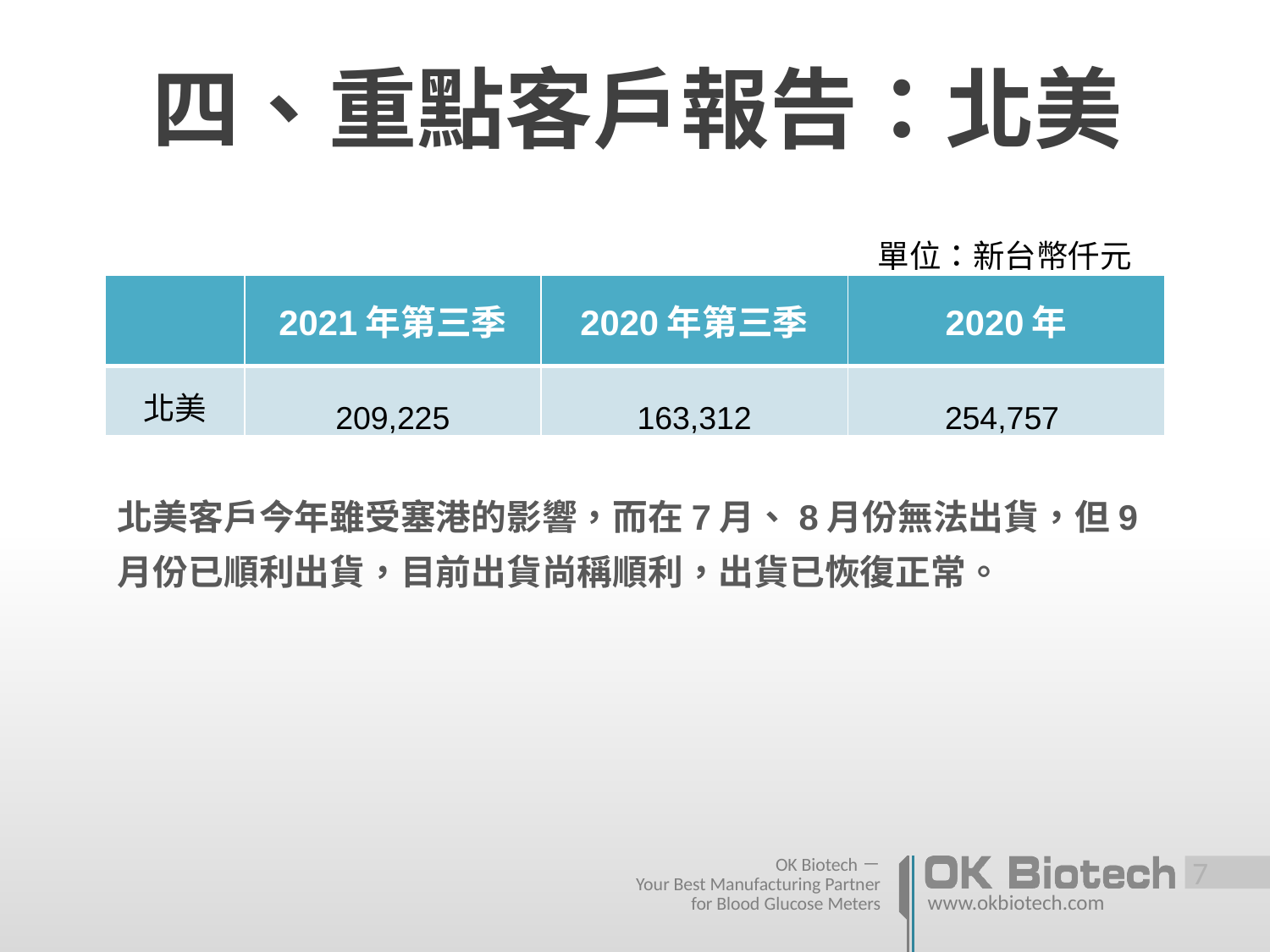

# 四、重點客戶報告：北美
單位：新台幣仟元
|  | 2021年第三季 | 2020年第三季 | 2020年 |
| --- | --- | --- | --- |
| 北美 | 209,225 | 163,312 | 254,757 |
北美客戶今年雖受塞港的影響，而在7月、8月份無法出貨，但9月份已順利出貨，目前出貨尚稱順利，出貨已恢復正常。
 7